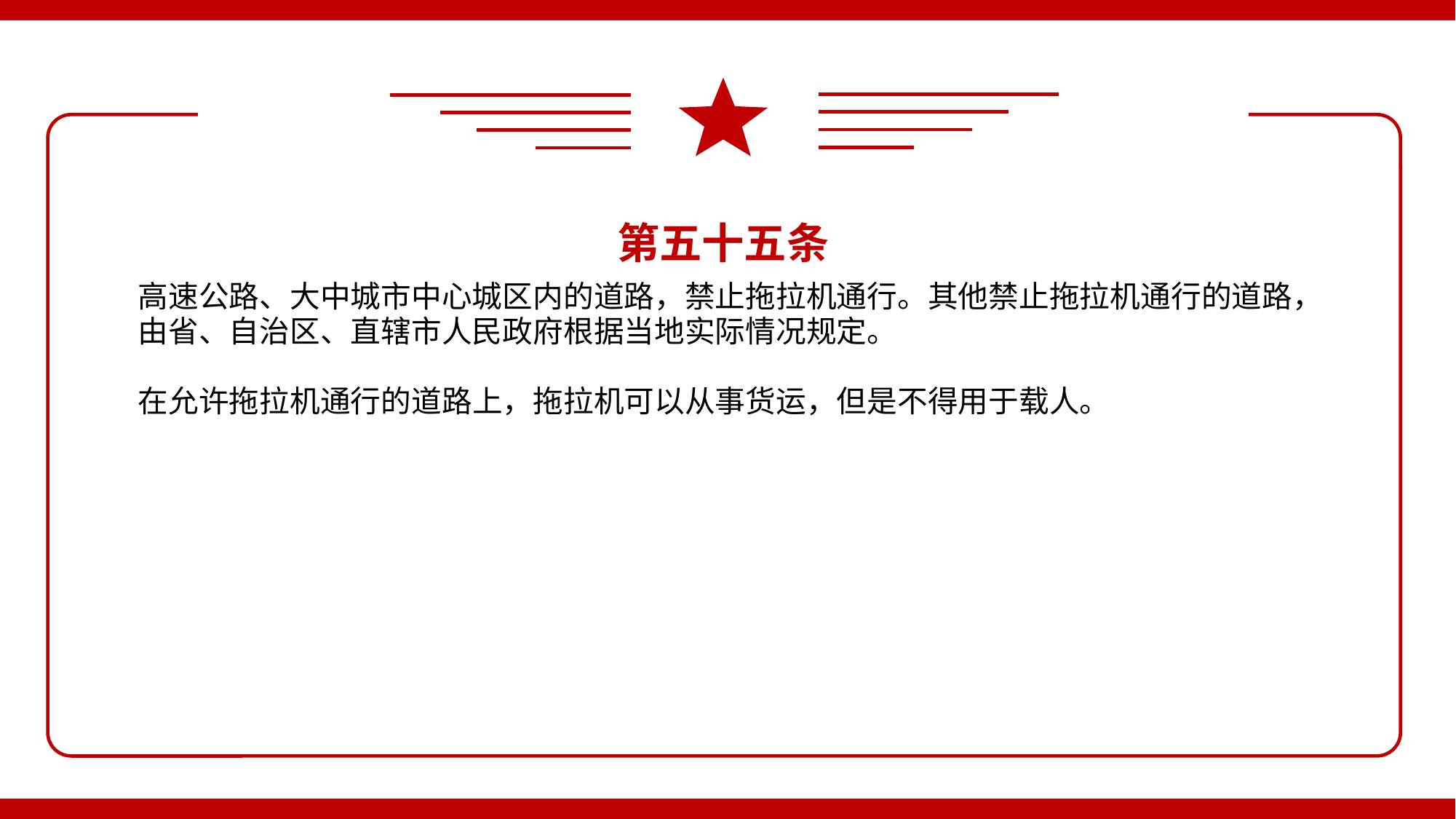

第五十五条
高速公路、大中城市中心城区内的道路，禁止拖拉机通行。其他禁止拖拉机通行的道路，由省、自治区、直辖市人民政府根据当地实际情况规定。

在允许拖拉机通行的道路上，拖拉机可以从事货运，但是不得用于载人。